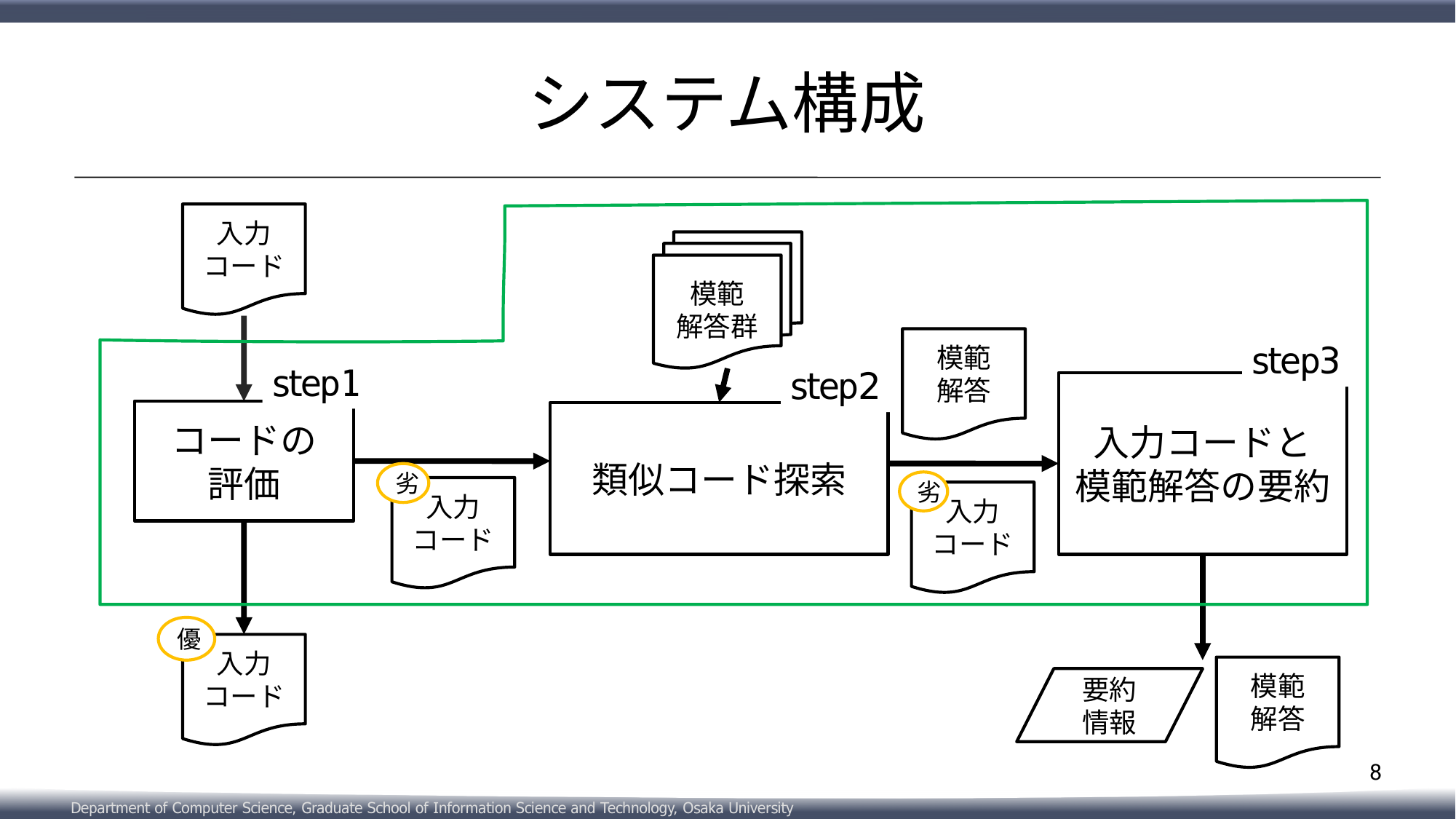

# システム構成

入力コード
模範
解答群
模範
解答
step3
step1
step2
入力コードと
模範解答の要約
コードの
評価
類似コード探索
劣
劣
入力コード
入力コード
優
入力コード
模範
解答
要約
情報
8